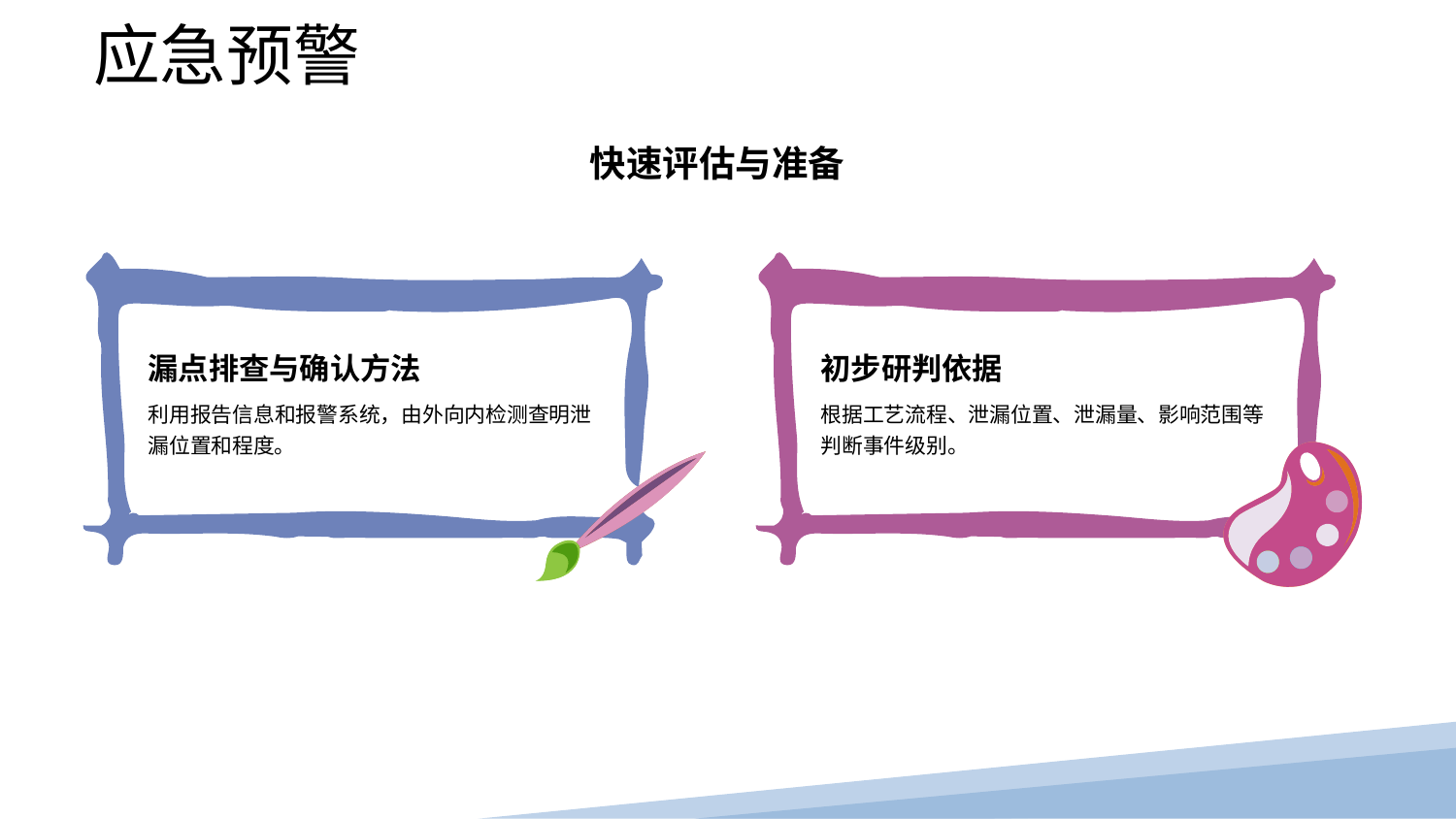

应急预警
快速评估与准备

漏点排查与确认方法
初步研判依据
利用报告信息和报警系统，由外向内检测查明泄漏位置和程度。
根据工艺流程、泄漏位置、泄漏量、影响范围等判断事件级别。